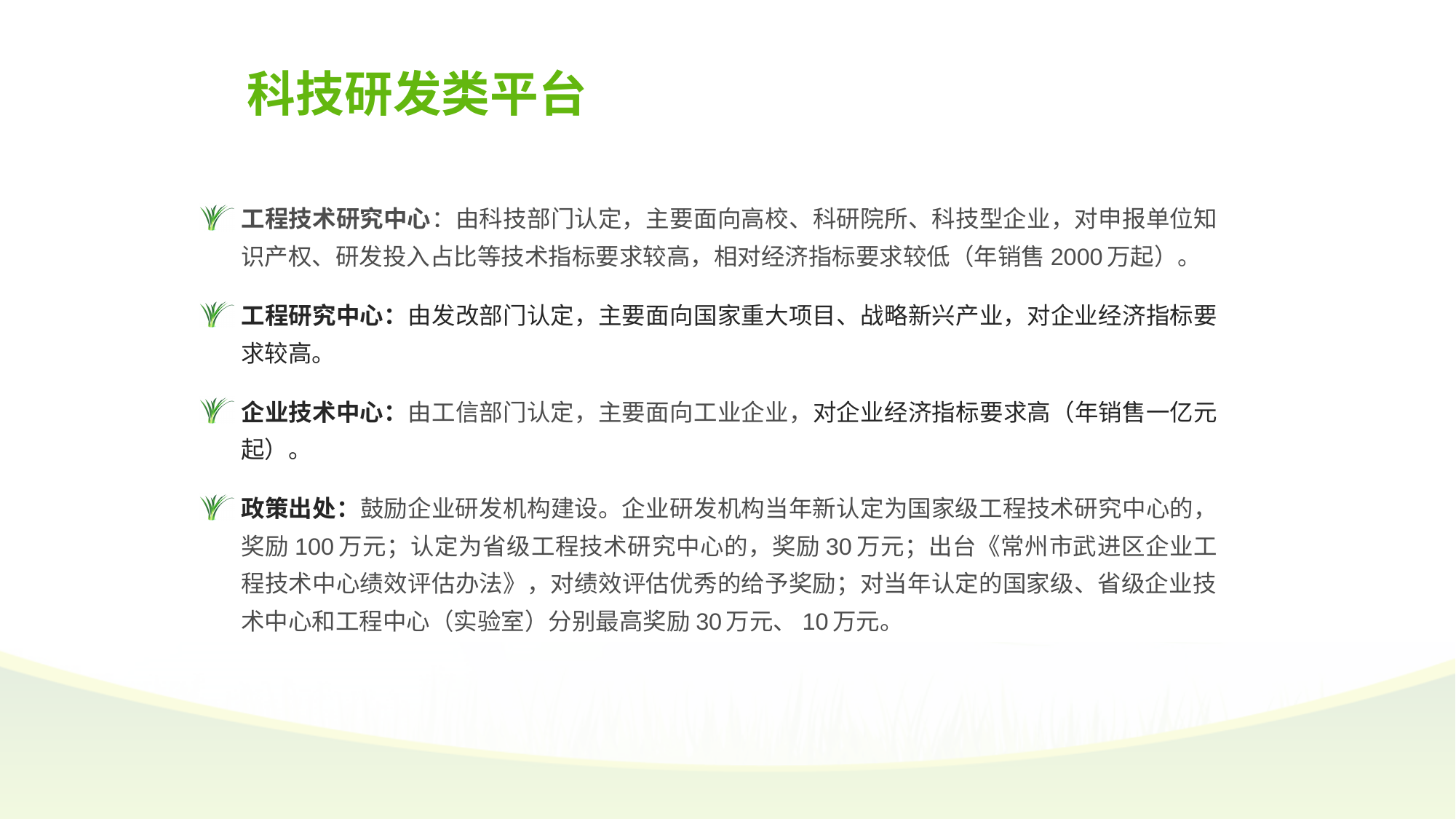

科技研发类平台
工程技术研究中心：由科技部门认定，主要面向高校、科研院所、科技型企业，对申报单位知识产权、研发投入占比等技术指标要求较高，相对经济指标要求较低（年销售2000万起）。
工程研究中心：由发改部门认定，主要面向国家重大项目、战略新兴产业，对企业经济指标要求较高。
企业技术中心：由工信部门认定，主要面向工业企业，对企业经济指标要求高（年销售一亿元起）。
政策出处：鼓励企业研发机构建设。企业研发机构当年新认定为国家级工程技术研究中心的，奖励100万元；认定为省级工程技术研究中心的，奖励30万元；出台《常州市武进区企业工程技术中心绩效评估办法》，对绩效评估优秀的给予奖励；对当年认定的国家级、省级企业技术中心和工程中心（实验室）分别最高奖励30万元、10万元。